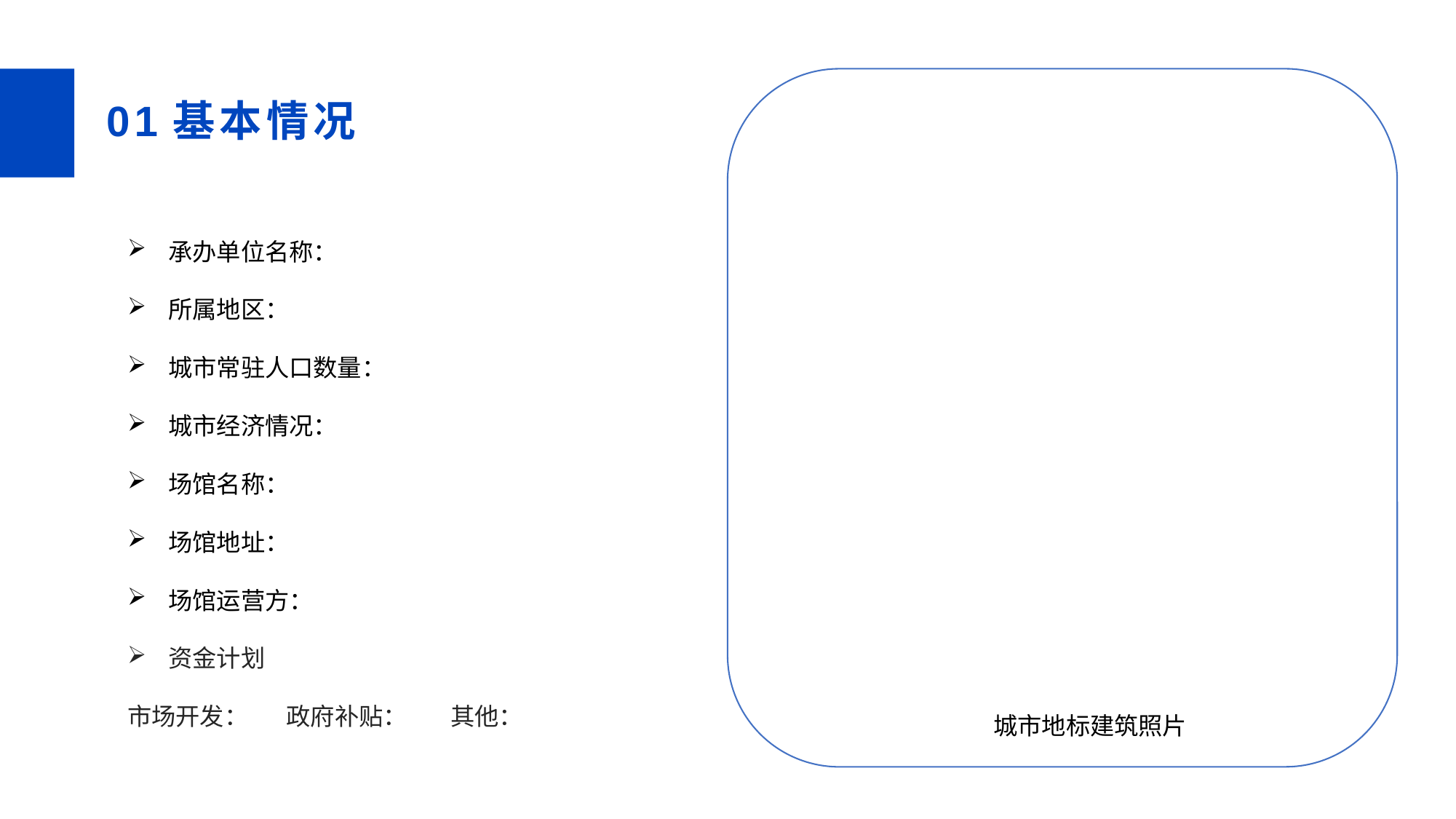

01基本情况
承办单位名称：
所属地区：
城市常驻人口数量：
城市经济情况：
场馆名称：
场馆地址：
场馆运营方：
资金计划
市场开发：       政府补贴：        其他：

城市地标建筑照片